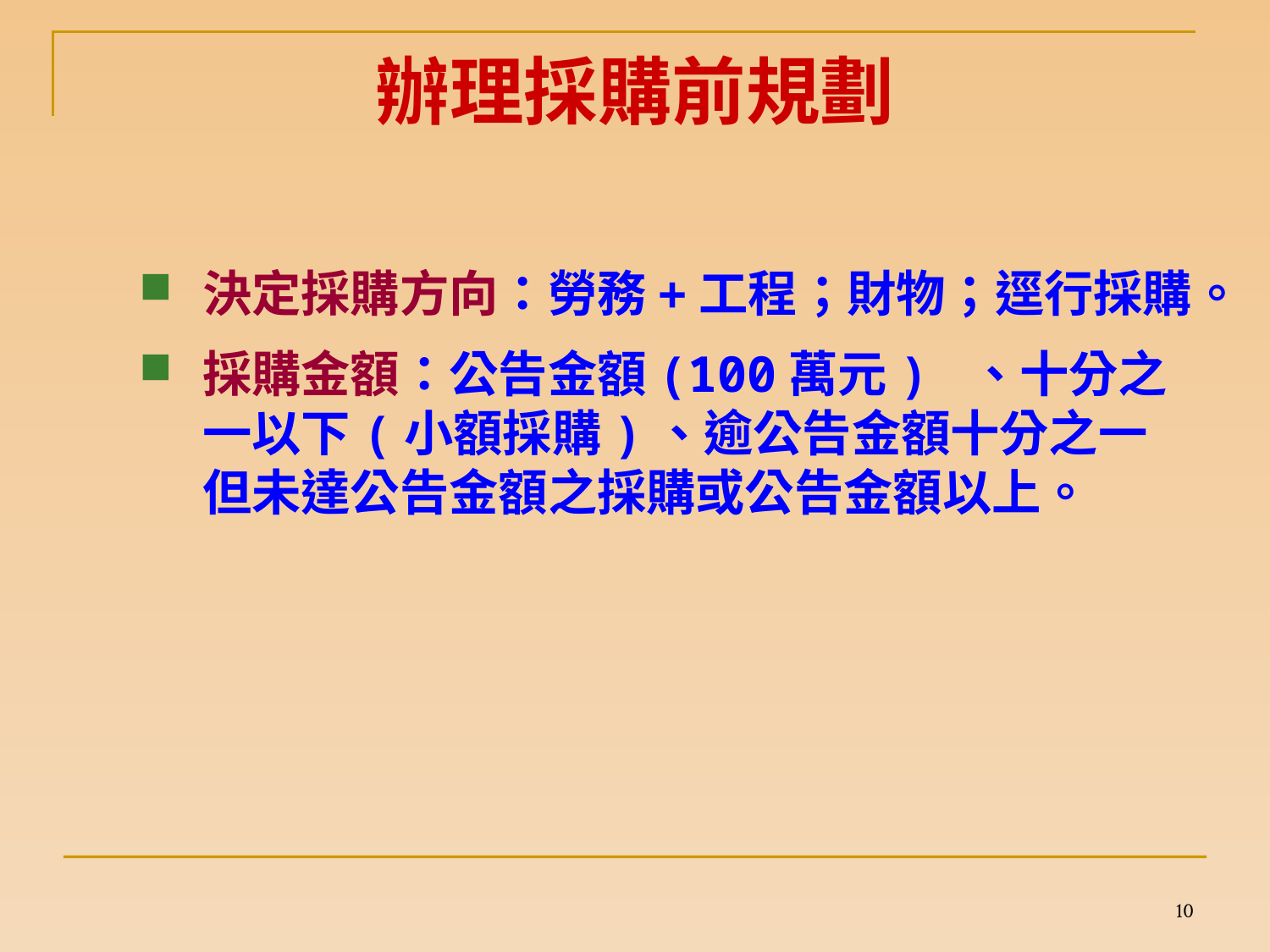

# 辦理採購前規劃
決定採購方向：勞務+工程；財物；逕行採購。
採購金額：公告金額(100萬元) 、十分之一以下(小額採購)、逾公告金額十分之一但未達公告金額之採購或公告金額以上。
10